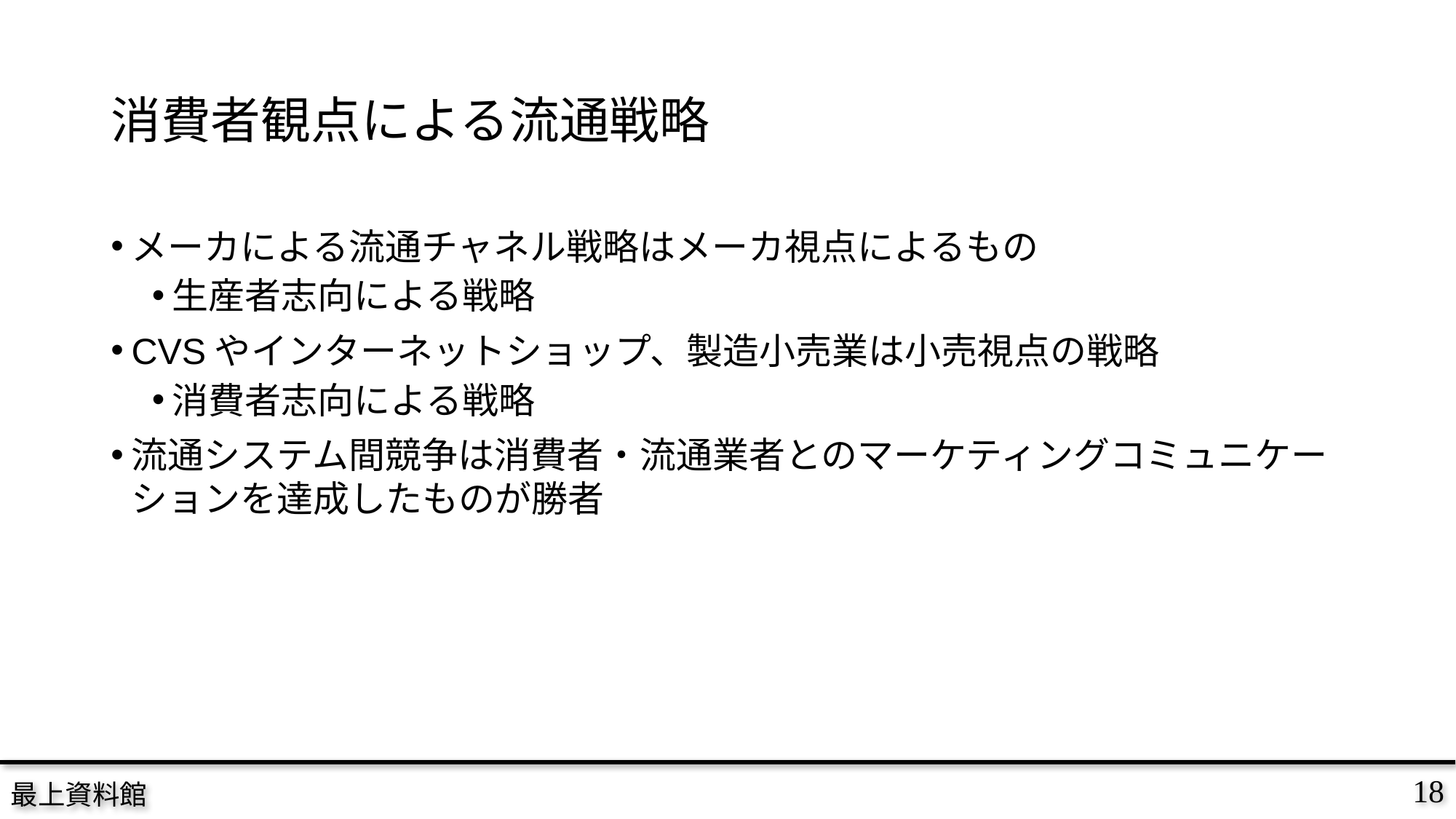

# 消費者観点による流通戦略
メーカによる流通チャネル戦略はメーカ視点によるもの
生産者志向による戦略
CVSやインターネットショップ、製造小売業は小売視点の戦略
消費者志向による戦略
流通システム間競争は消費者・流通業者とのマーケティングコミュニケーションを達成したものが勝者